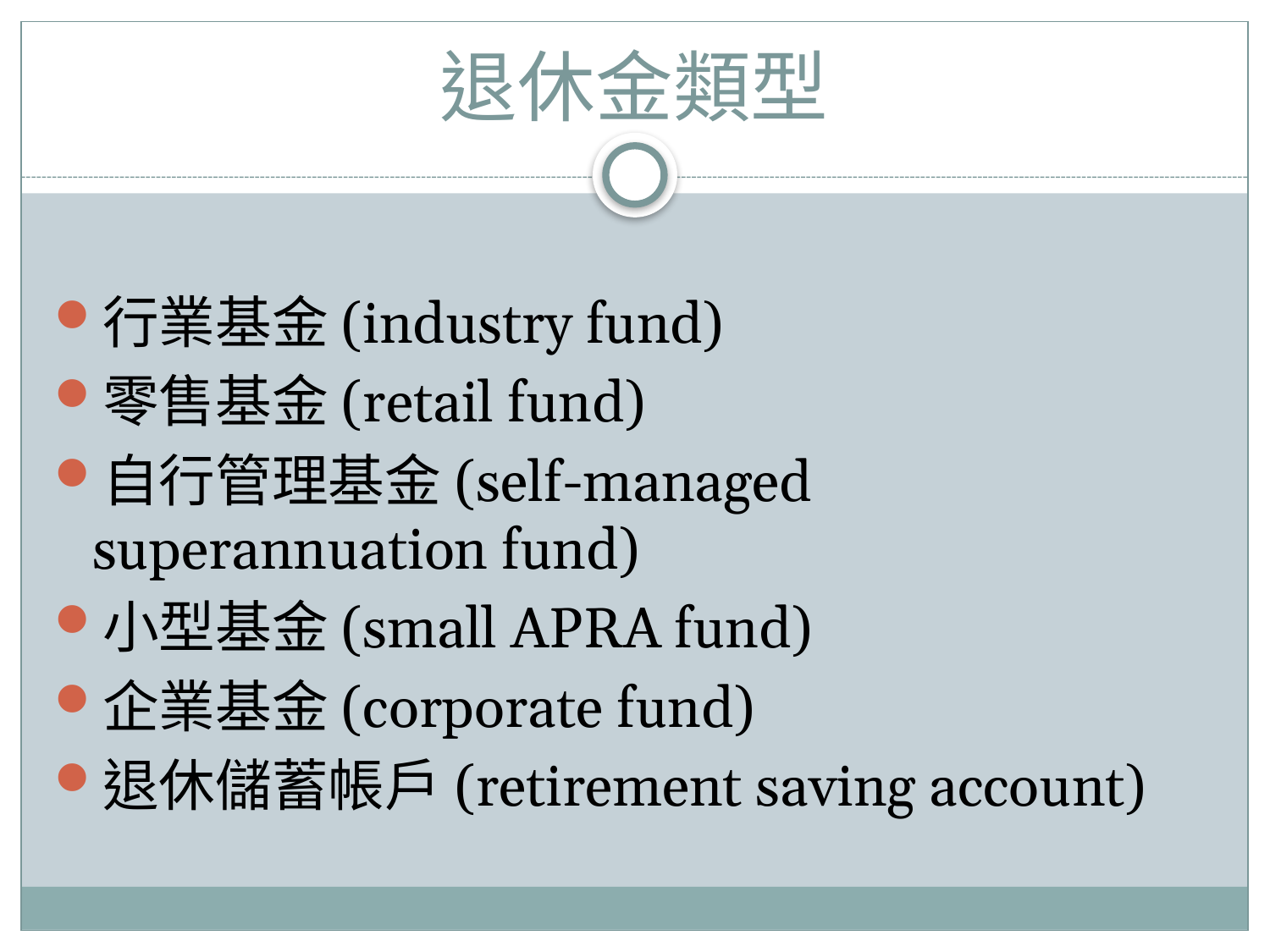

# 退休金類型

行業基金(industry fund)
零售基金(retail fund)
自行管理基金(self-managed superannuation fund)
小型基金(small APRA fund)
企業基金(corporate fund)
退休儲蓄帳戶(retirement saving account)